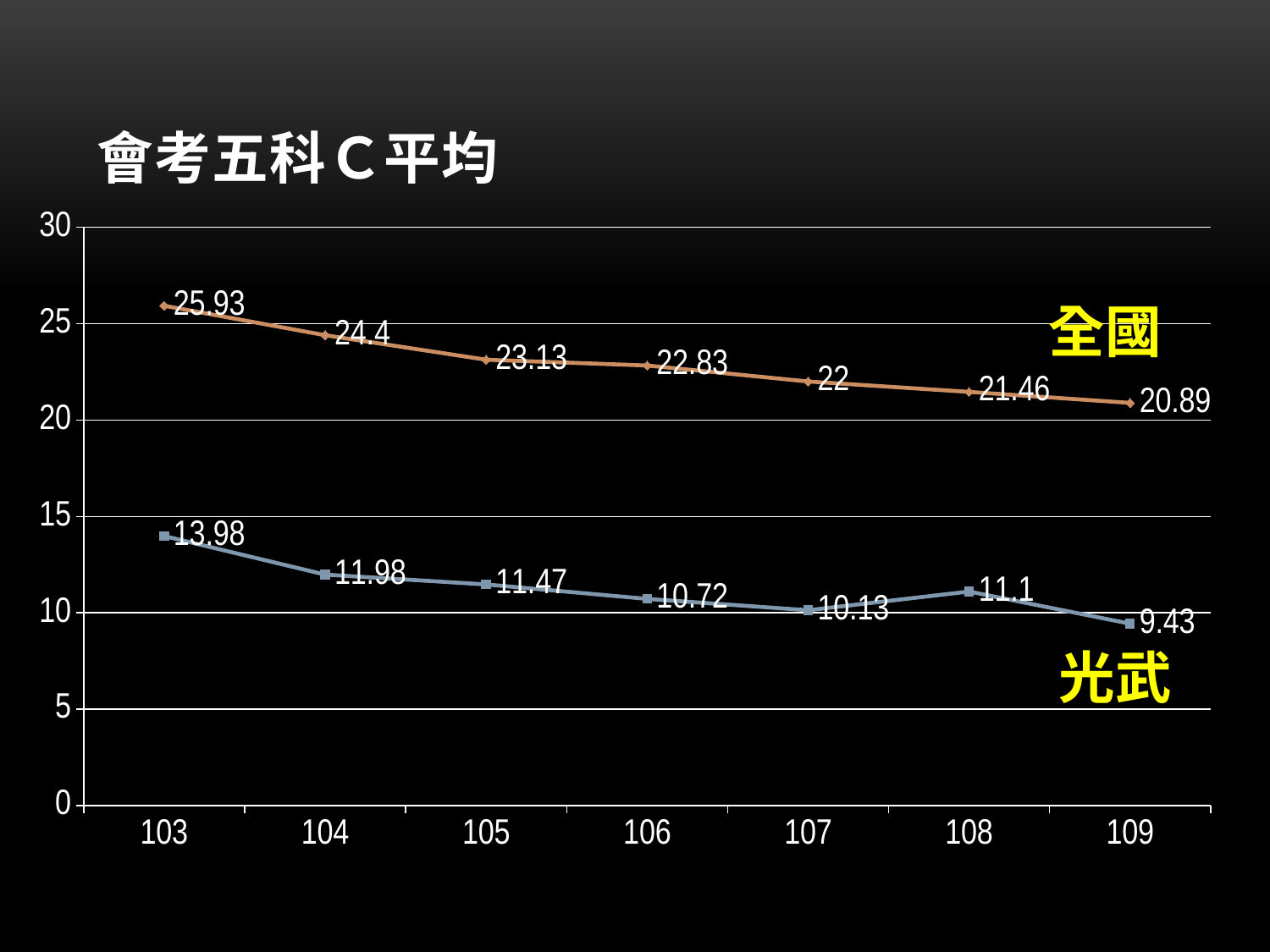

# 會考五科Ｃ平均

### Chart

| Category | 本校 | 全國 |
|---|---|---|
| 103 | 13.98 | 25.93 |
| 104 | 11.98 | 24.4 |
| 105 | 11.47 | 23.13 |
| 106 | 10.72 | 22.83 |
| 107 | 10.13 | 22.0 |
| 108 | 11.1 | 21.46 |
| 109 | 9.43 | 20.89 |
全國
光武